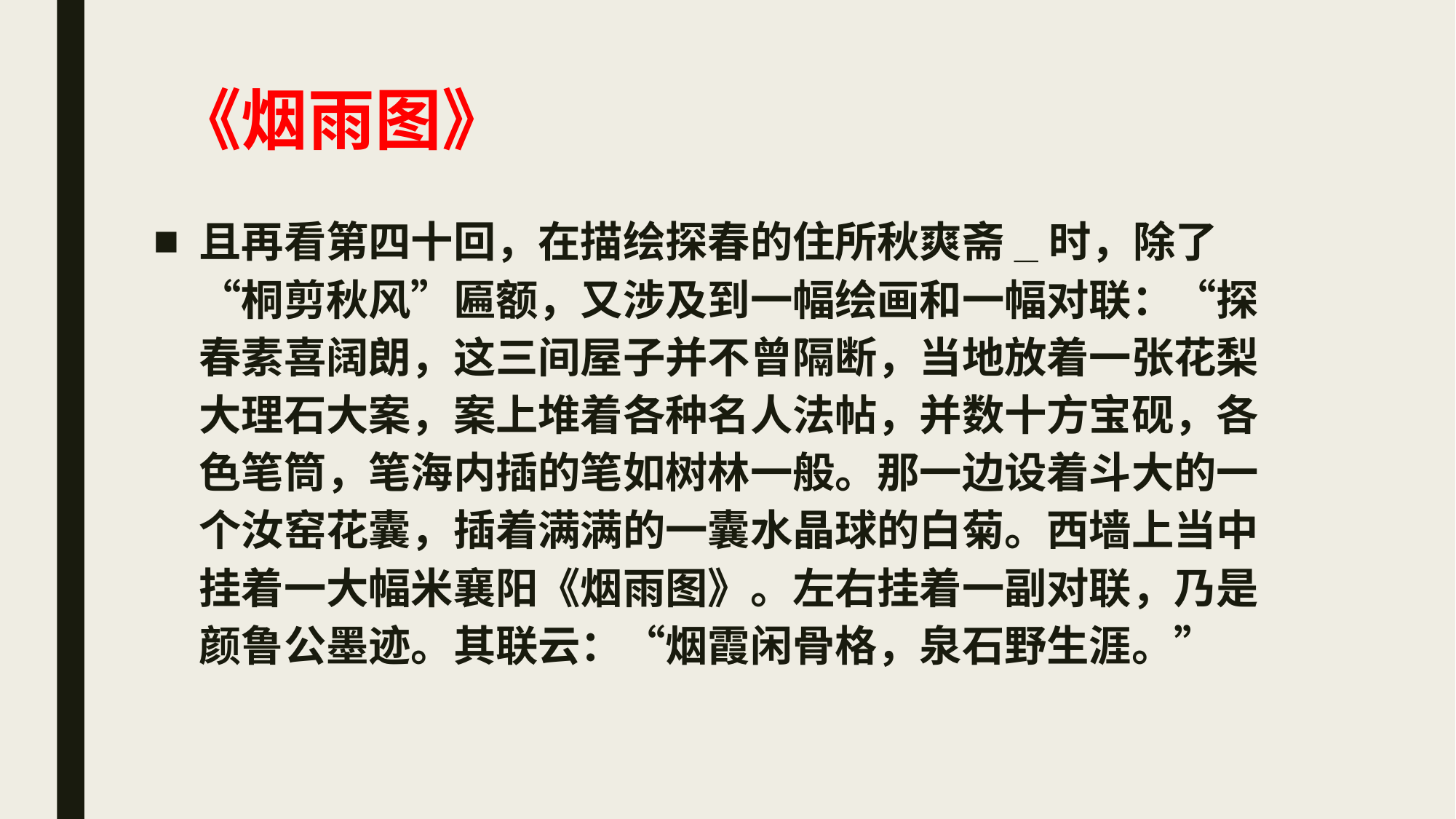

# 《烟雨图》
且再看第四十回，在描绘探春的住所秋爽斋_时，除了“桐剪秋风”匾额，又涉及到一幅绘画和一幅对联：“探春素喜阔朗，这三间屋子并不曾隔断，当地放着一张花梨大理石大案，案上堆着各种名人法帖，并数十方宝砚，各色笔筒，笔海内插的笔如树林一般。那一边设着斗大的一个汝窑花囊，插着满满的一囊水晶球的白菊。西墙上当中挂着一大幅米襄阳《烟雨图》。左右挂着一副对联，乃是颜鲁公墨迹。其联云：“烟霞闲骨格，泉石野生涯。”